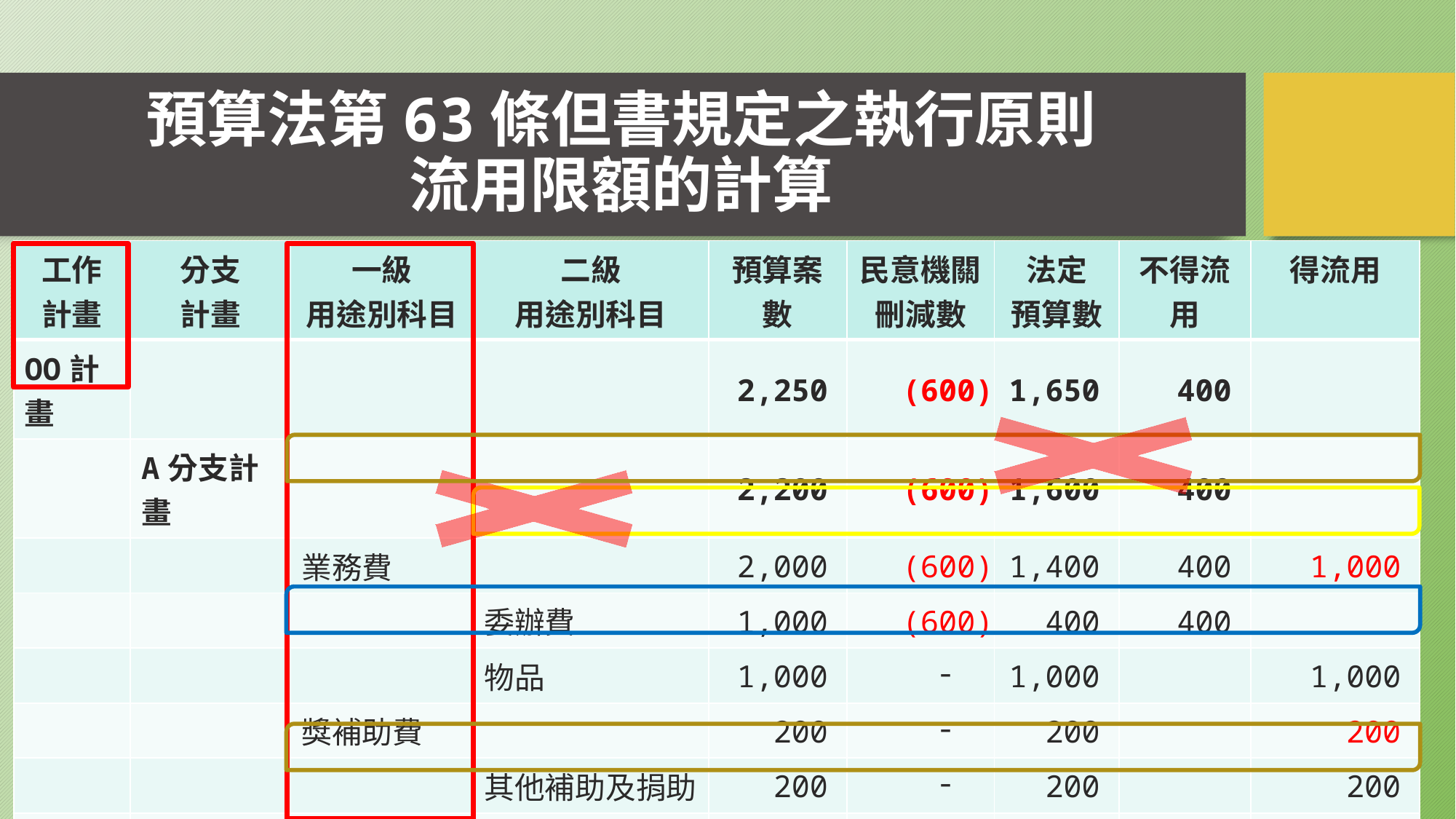

# 預算法第63條但書規定之執行原則 流用限額的計算
| 工作 計畫 | 分支 計畫 | 一級 用途別科目 | 二級 用途別科目 | 預算案數 | 民意機關刪減數 | 法定 預算數 | 不得流用 | 得流用 |
| --- | --- | --- | --- | --- | --- | --- | --- | --- |
| OO計畫 |  |  |  | 2,250 | (600) | 1,650 | 400 |  |
|  | A分支計畫 |  |  | 2,200 | (600) | 1,600 | 400 |  |
|  |  | 業務費 |  | 2,000 | (600) | 1,400 | 400 | 1,000 |
|  |  |  | 委辦費 | 1,000 | (600) | 400 | 400 |  |
|  |  |  | 物品 | 1,000 | - | 1,000 |  | 1,000 |
|  |  | 獎補助費 |  | 200 | - | 200 |  | 200 |
|  |  |  | 其他補助及捐助 | 200 | - | 200 |  | 200 |
|  | B分支計畫 |  |  | 50 | - | 50 |  | 50 |
|  |  | 業務費 |  | 50 | - | 50 |  | 50 |
|  |  |  | 教育訓練費 | 50 | - | 50 |  | 50 |